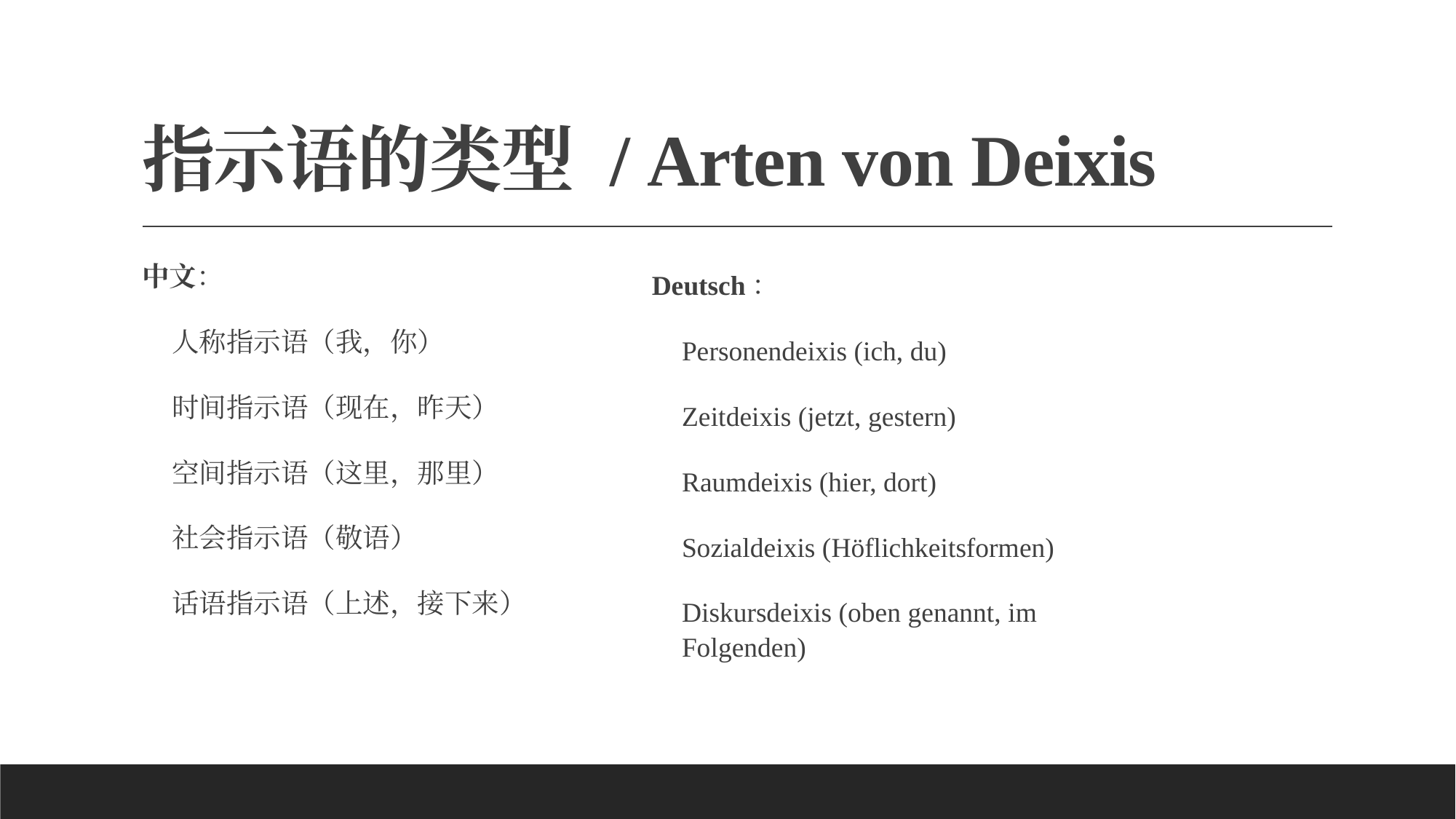

# 指示语的类型 / Arten von Deixis
中文：
人称指示语（我，你）
时间指示语（现在，昨天）
空间指示语（这里，那里）
社会指示语（敬语）
话语指示语（上述，接下来）
Deutsch：
Personendeixis (ich, du)
Zeitdeixis (jetzt, gestern)
Raumdeixis (hier, dort)
Sozialdeixis (Höflichkeitsformen)
Diskursdeixis (oben genannt, im Folgenden)